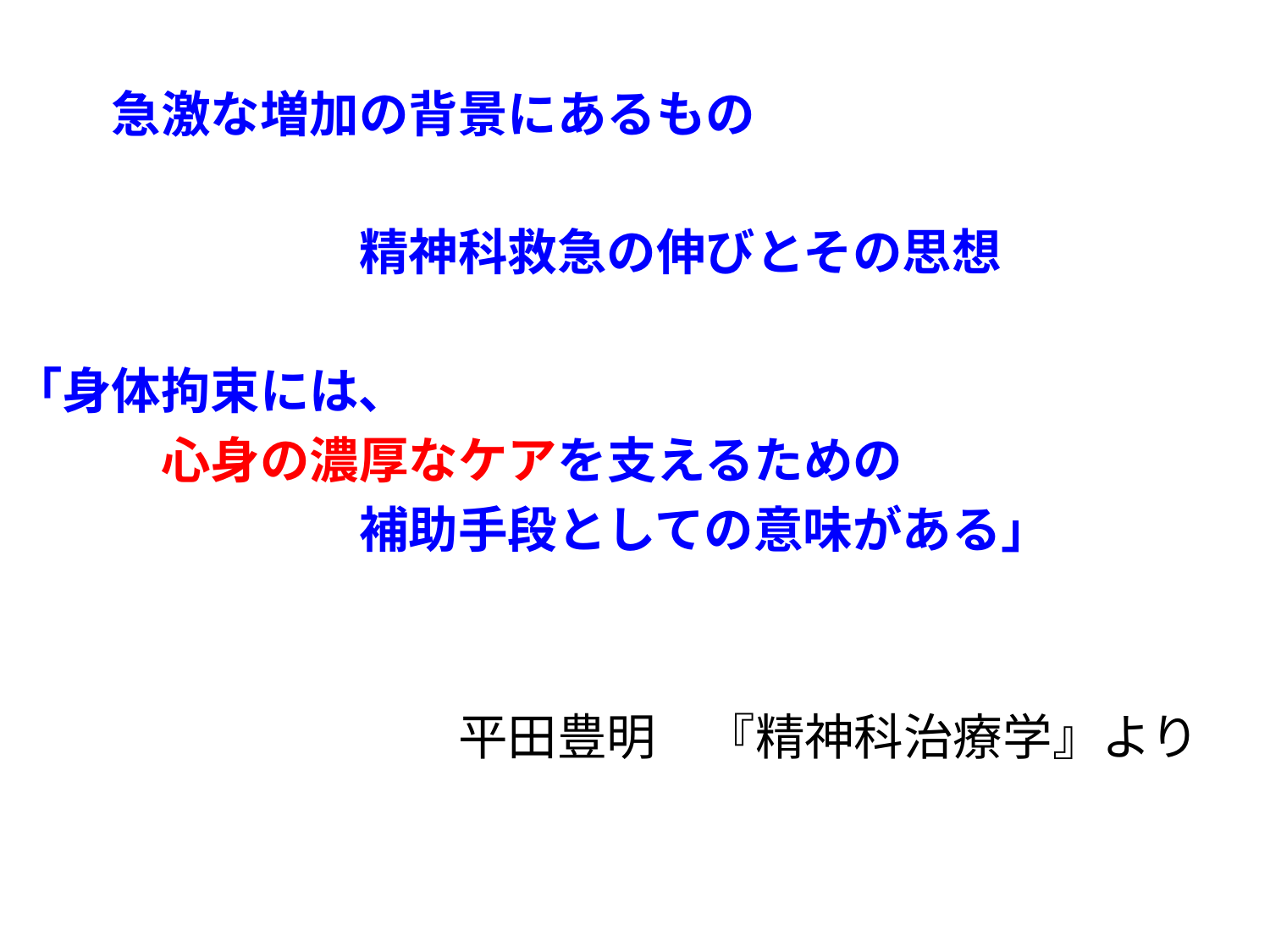

#
　　急激な増加の背景にあるもの

　　　　　　　精神科救急の伸びとその思想

「身体拘束には､
　　　心身の濃厚なケアを支えるための
　　　　　　　補助手段としての意味がある」

　　　　　　　　　平田豊明　『精神科治療学』より